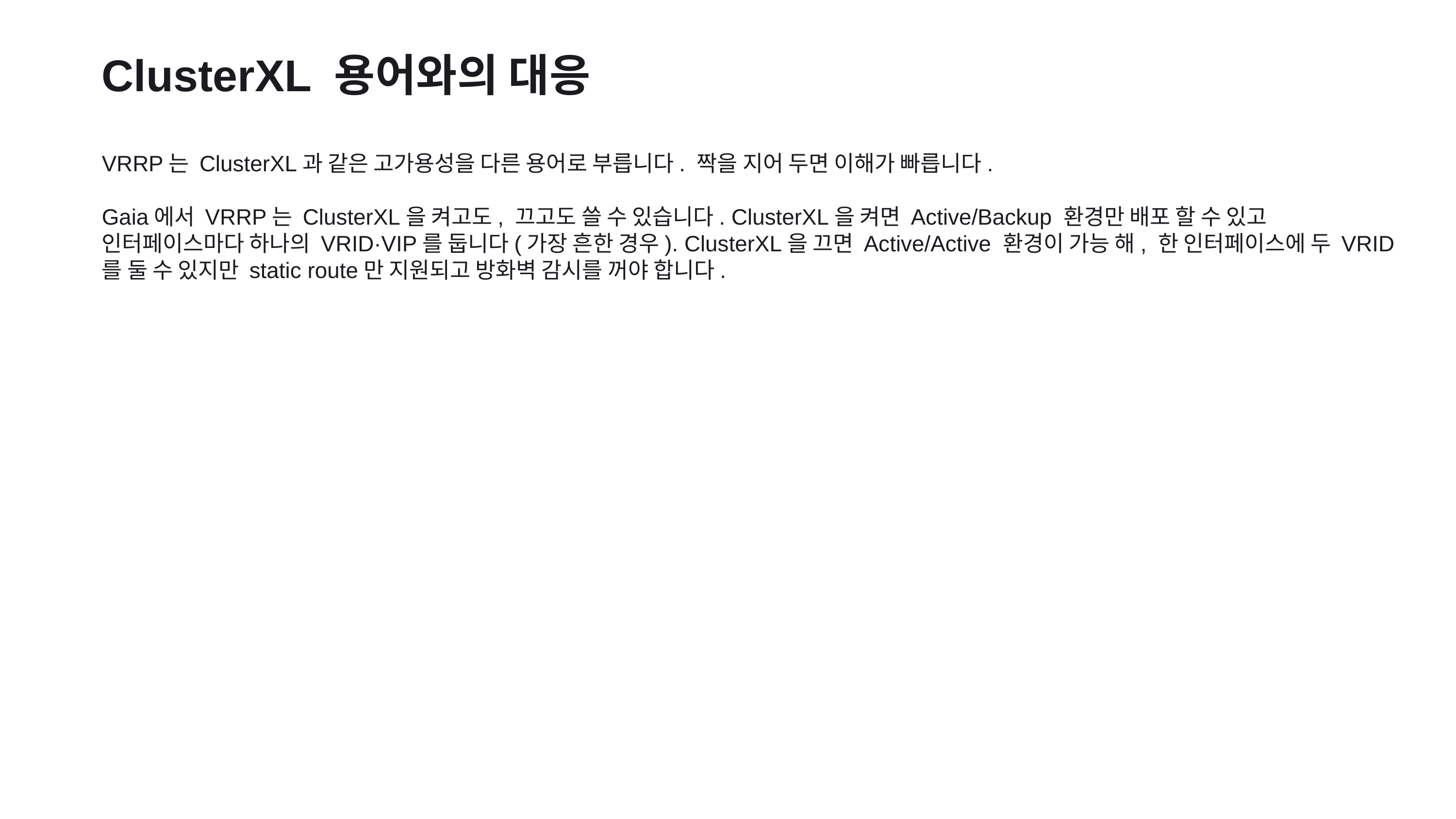

ClusterXL 용어와의 대응
VRRP는 ClusterXL과 같은 고가용성을 다른 용어로 부릅니다. 짝을 지어 두면 이해가 빠릅니다.

Gaia에서 VRRP는 ClusterXL을 켜고도, 끄고도 쓸 수 있습니다. ClusterXL을 켜면 Active/Backup 환경만 배포 할 수 있고 인터페이스마다 하나의 VRID·VIP를 둡니다(가장 흔한 경우). ClusterXL을 끄면 Active/Active 환경이 가능 해, 한 인터페이스에 두 VRID를 둘 수 있지만 static route만 지원되고 방화벽 감시를 꺼야 합니다.